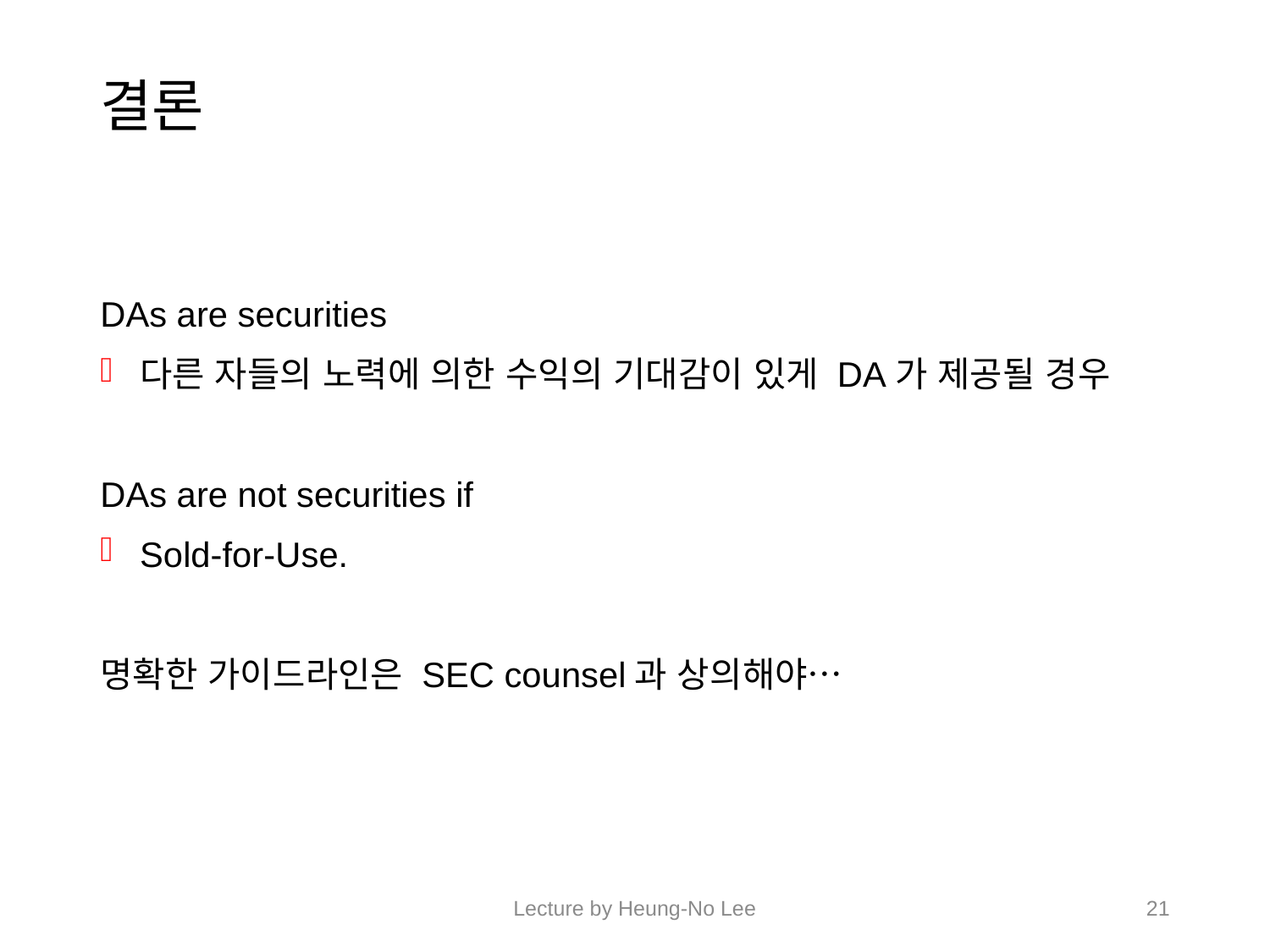

# 결론
DAs are securities
다른 자들의 노력에 의한 수익의 기대감이 있게 DA가 제공될 경우

DAs are not securities if
Sold-for-Use.

명확한 가이드라인은 SEC counsel과 상의해야…

Lecture by Heung-No Lee
21